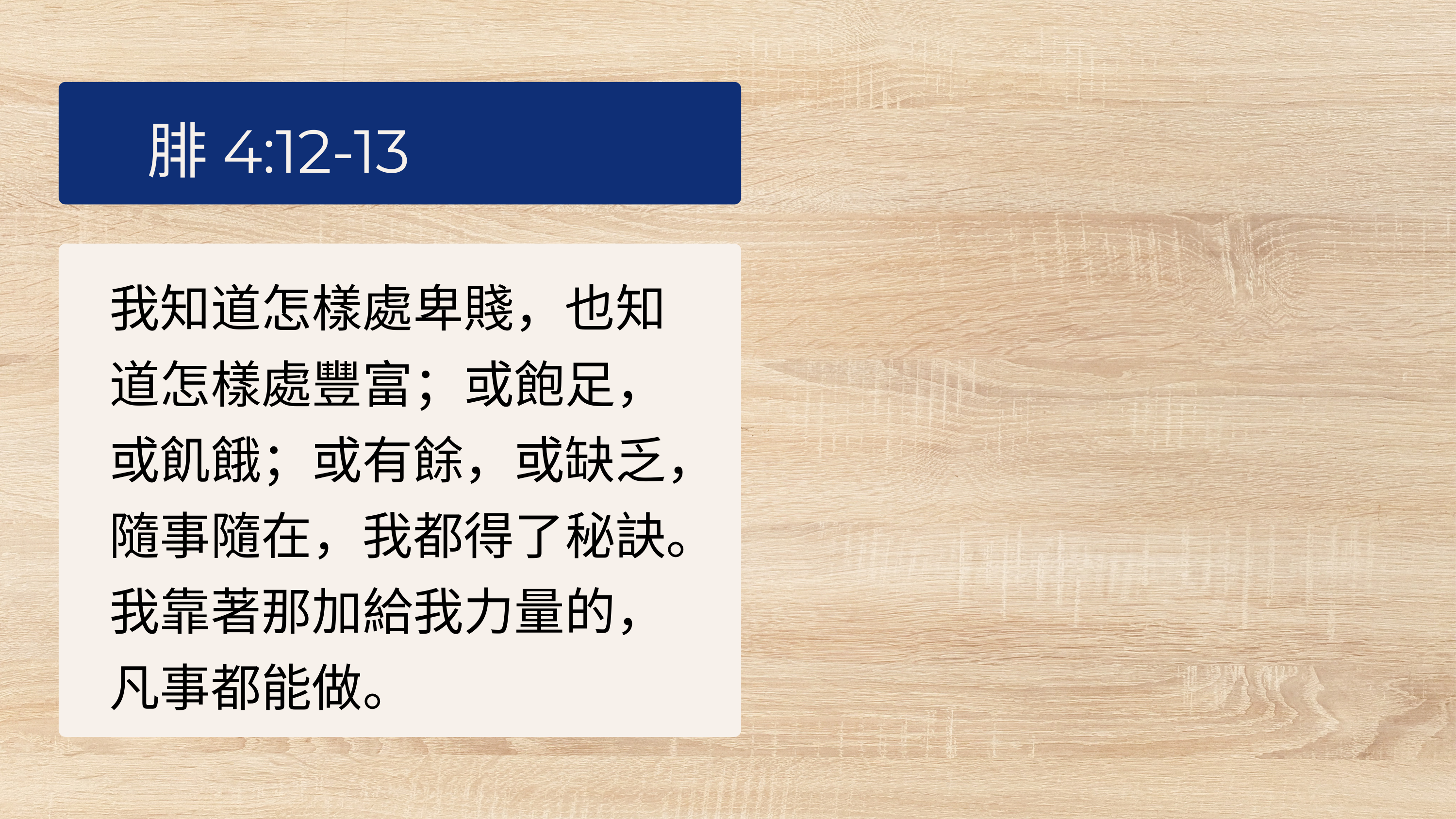

腓4:12-13

我知道怎樣處卑賤，也知道怎樣處豐富；或飽足，或飢餓；或有餘，或缺乏，隨事隨在，我都得了秘訣。我靠著那加給我力量的，凡事都能做。